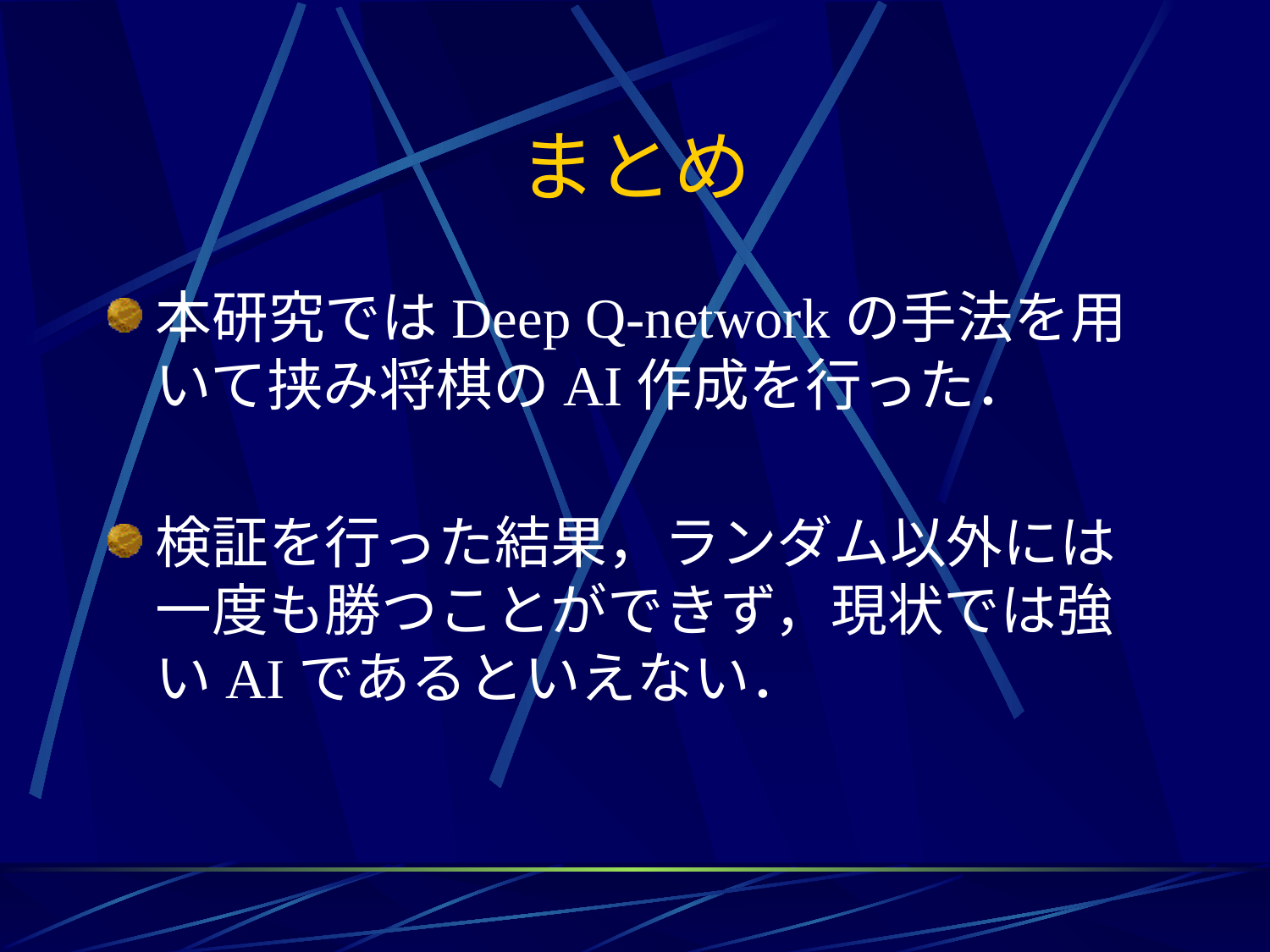

# まとめ
本研究ではDeep Q-networkの手法を用いて挟み将棋のAI作成を行った．

検証を行った結果，ランダム以外には一度も勝つことができず，現状では強いAIであるといえない．